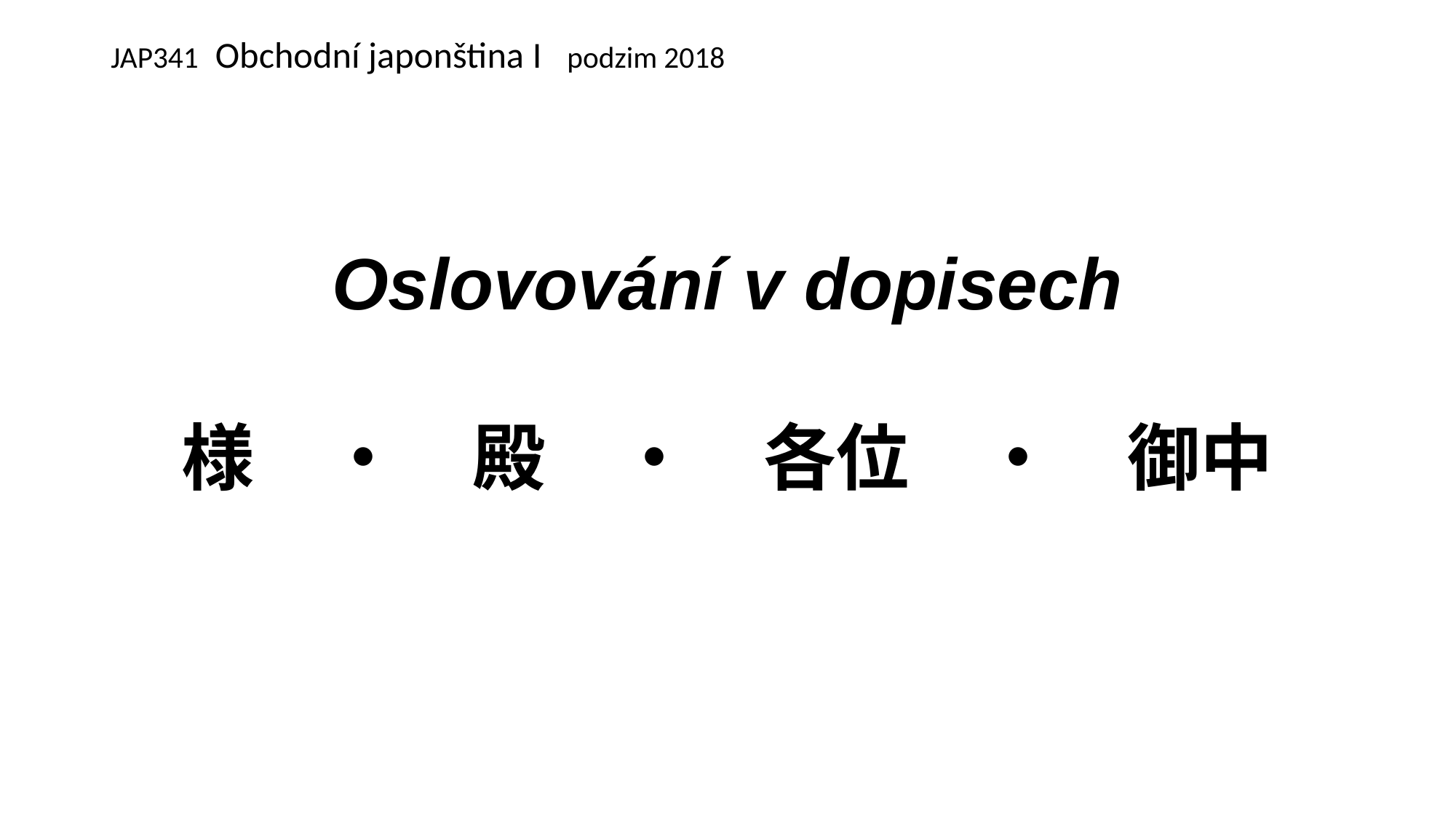

# JAP341  Obchodní japonština I   podzim 2018

Oslovování v dopisech

様　・　殿　・　各位　・　御中